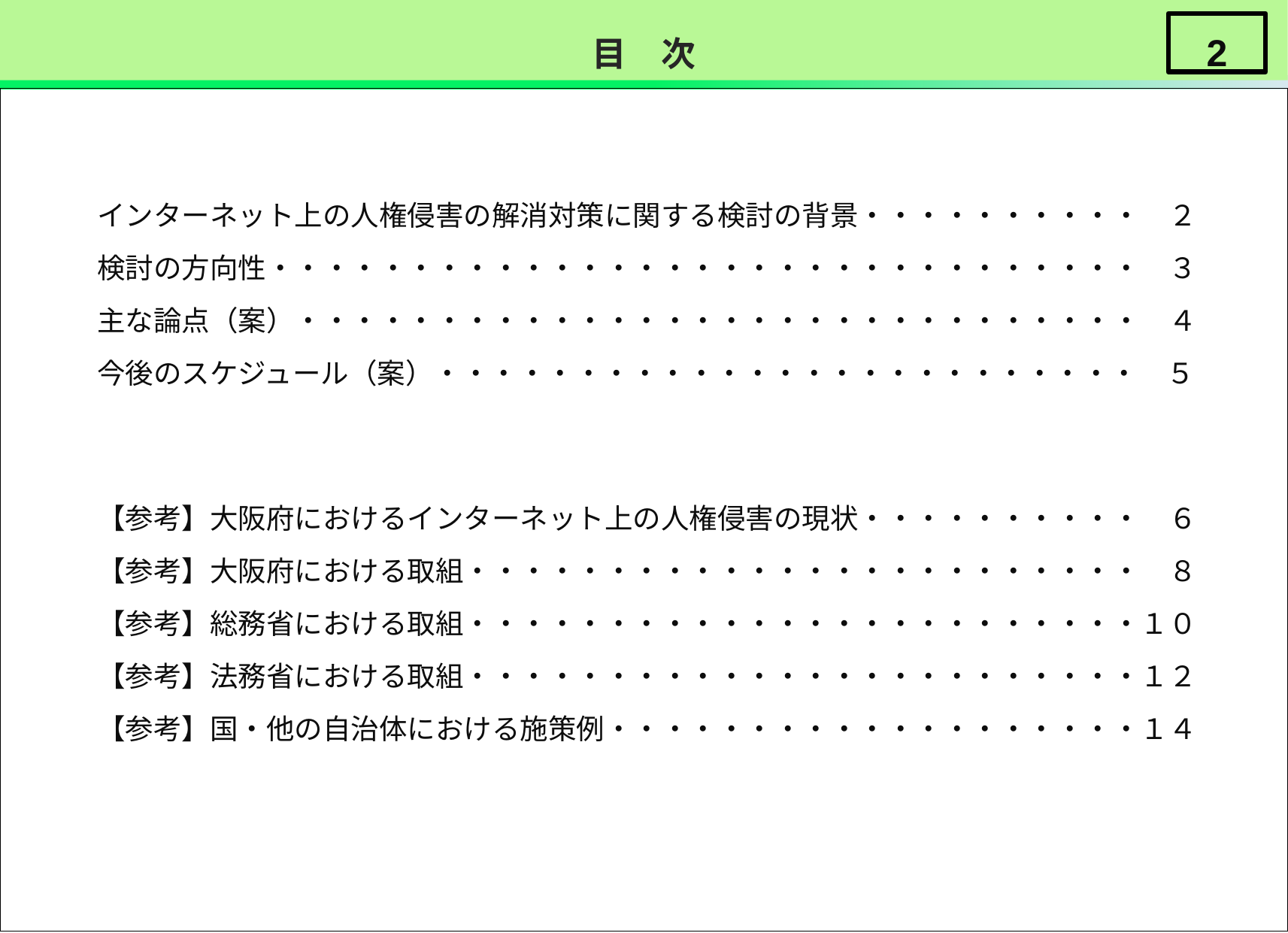

# 目　次
2

　　　インターネット上の人権侵害の解消対策に関する検討の背景・・・・・・・・・・　２
　　　検討の方向性・・・・・・・・・・・・・・・・・・・・・・・・・・・・・・・　３
　　　主な論点（案）・・・・・・・・・・・・・・・・・・・・・・・・・・・・・・　４
　　　今後のスケジュール（案）・・・・・・・・・・・・・・・・・・・・・・・・・　５

　　　【参考】大阪府におけるインターネット上の人権侵害の現状・・・・・・・・・・　６
　　　【参考】大阪府における取組・・・・・・・・・・・・・・・・・・・・・・・・　８
　　　【参考】総務省における取組・・・・・・・・・・・・・・・・・・・・・・・・１０
　　　【参考】法務省における取組・・・・・・・・・・・・・・・・・・・・・・・・１２
　　　【参考】国・他の自治体における施策例・・・・・・・・・・・・・・・・・・・１４